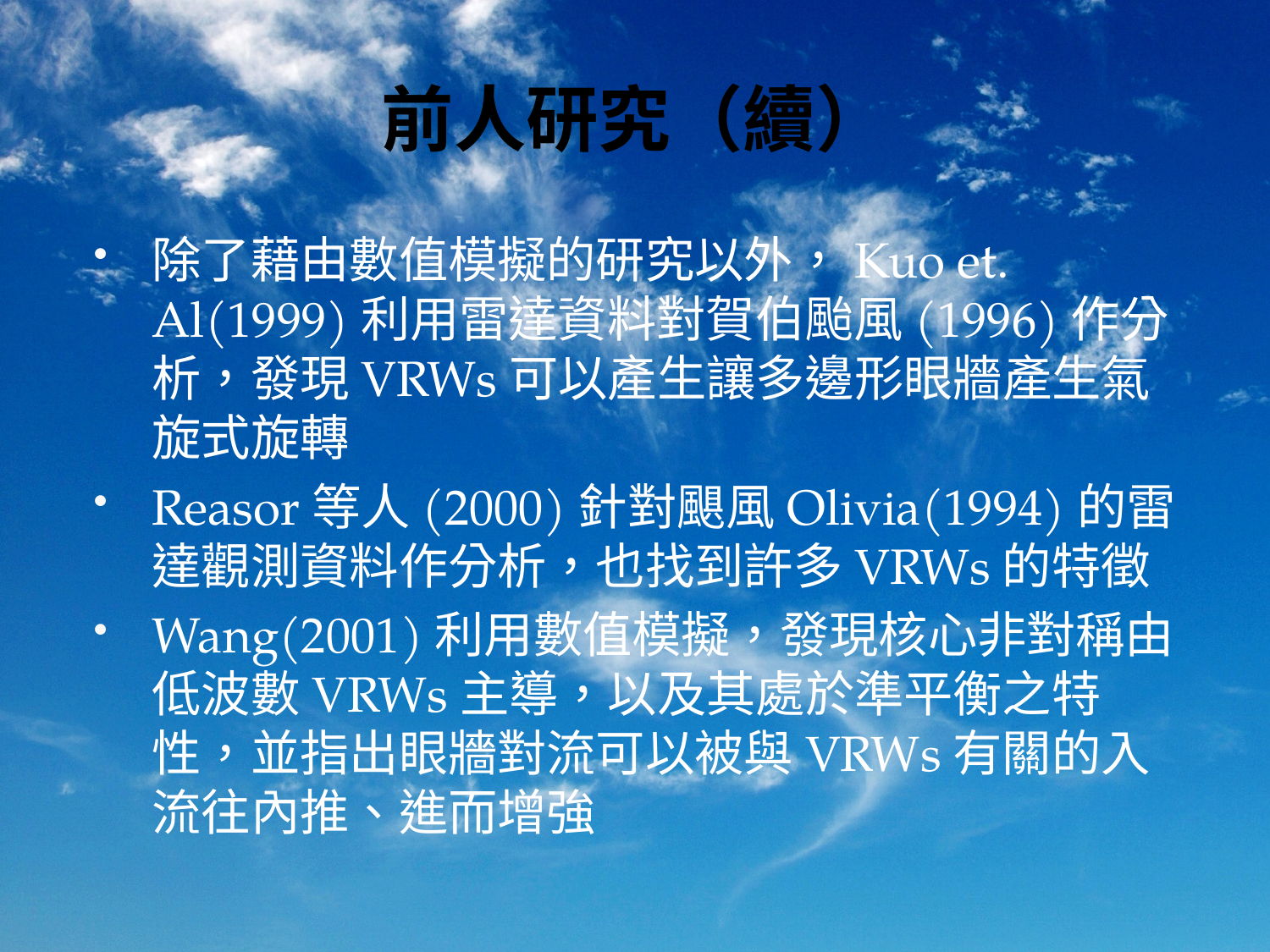

# 前人研究（續）
除了藉由數值模擬的研究以外，Kuo et. Al(1999)利用雷達資料對賀伯颱風(1996)作分析，發現VRWs可以產生讓多邊形眼牆產生氣旋式旋轉
Reasor等人(2000)針對颶風Olivia(1994)的雷達觀測資料作分析，也找到許多VRWs的特徵
Wang(2001)利用數值模擬，發現核心非對稱由低波數VRWs主導，以及其處於準平衡之特性，並指出眼牆對流可以被與VRWs有關的入流往內推、進而增強